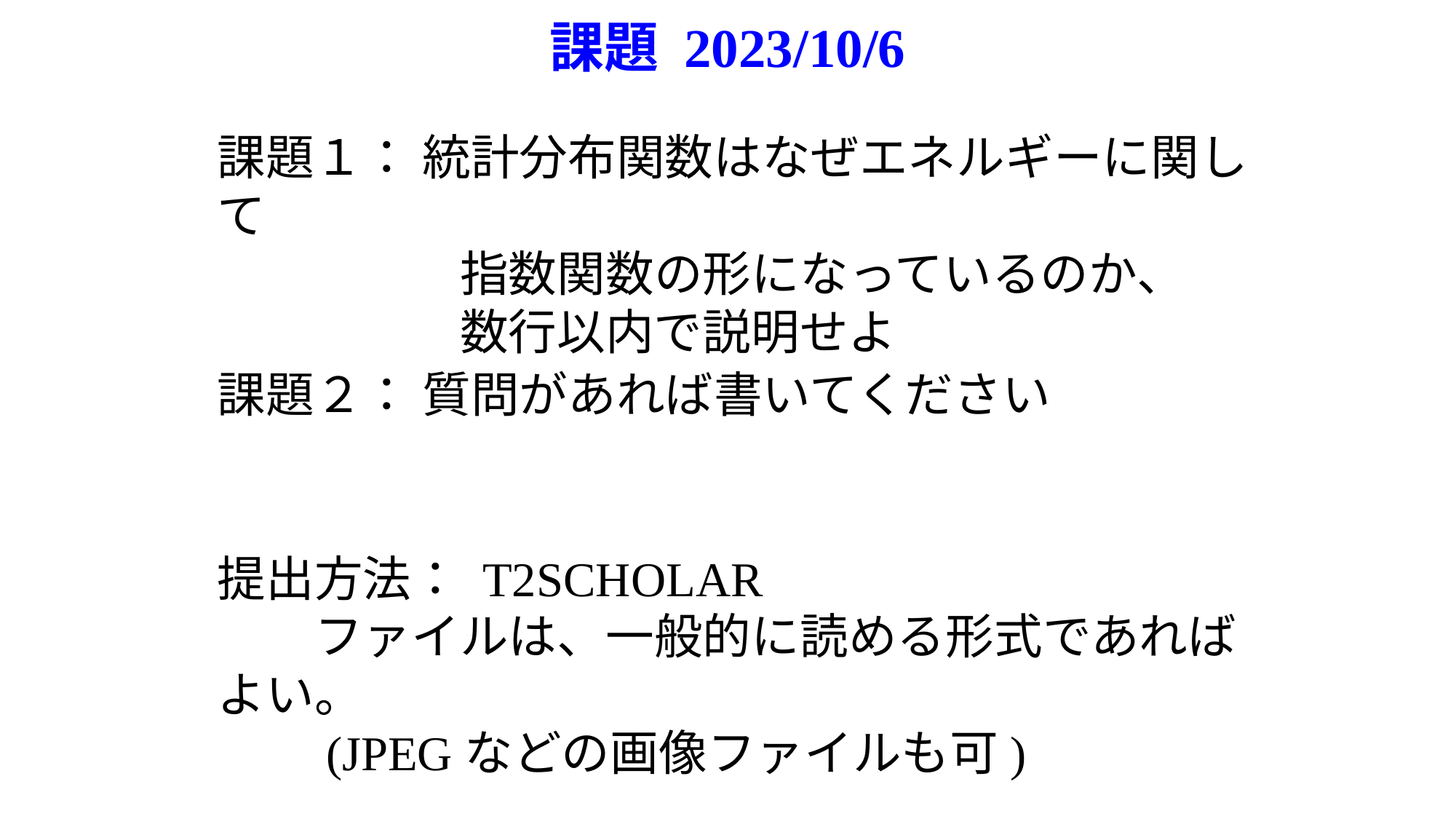

# 課題 2023/10/6
課題１： 統計分布関数はなぜエネルギーに関して
　　　　　指数関数の形になっているのか、
　　　　　数行以内で説明せよ
課題２： 質問があれば書いてください

提出方法： T2SCHOLAR
　　ファイルは、一般的に読める形式であればよい。
　　(JPEGなどの画像ファイルも可)

提出期限: 10月8日(日) 23:59:59